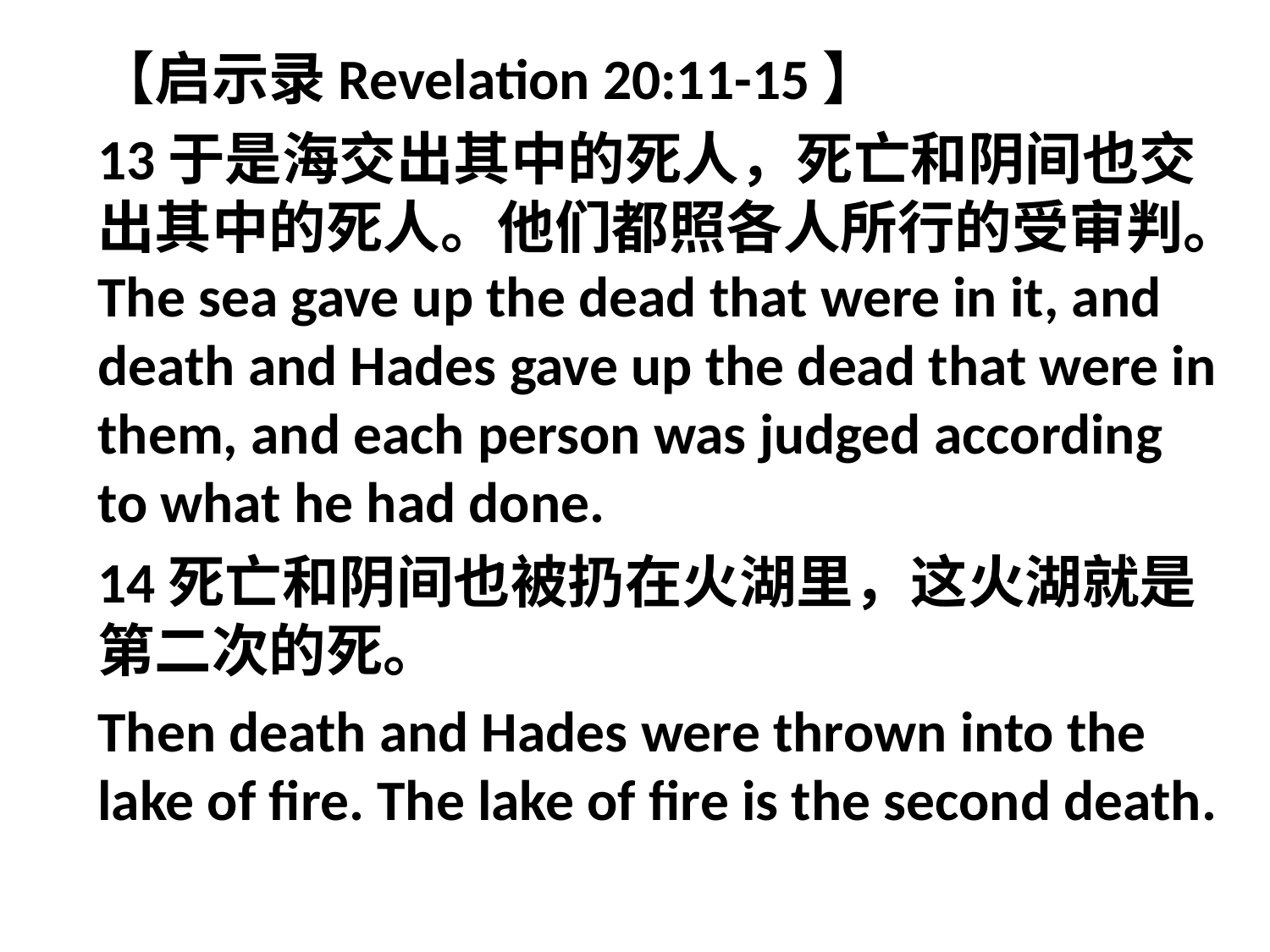

【启示录Revelation 20:11-15】
13于是海交出其中的死人，死亡和阴间也交出其中的死人。他们都照各人所行的受审判。The sea gave up the dead that were in it, and death and Hades gave up the dead that were in them, and each person was judged according to what he had done.
14死亡和阴间也被扔在火湖里，这火湖就是第二次的死。
Then death and Hades were thrown into the lake of fire. The lake of fire is the second death.